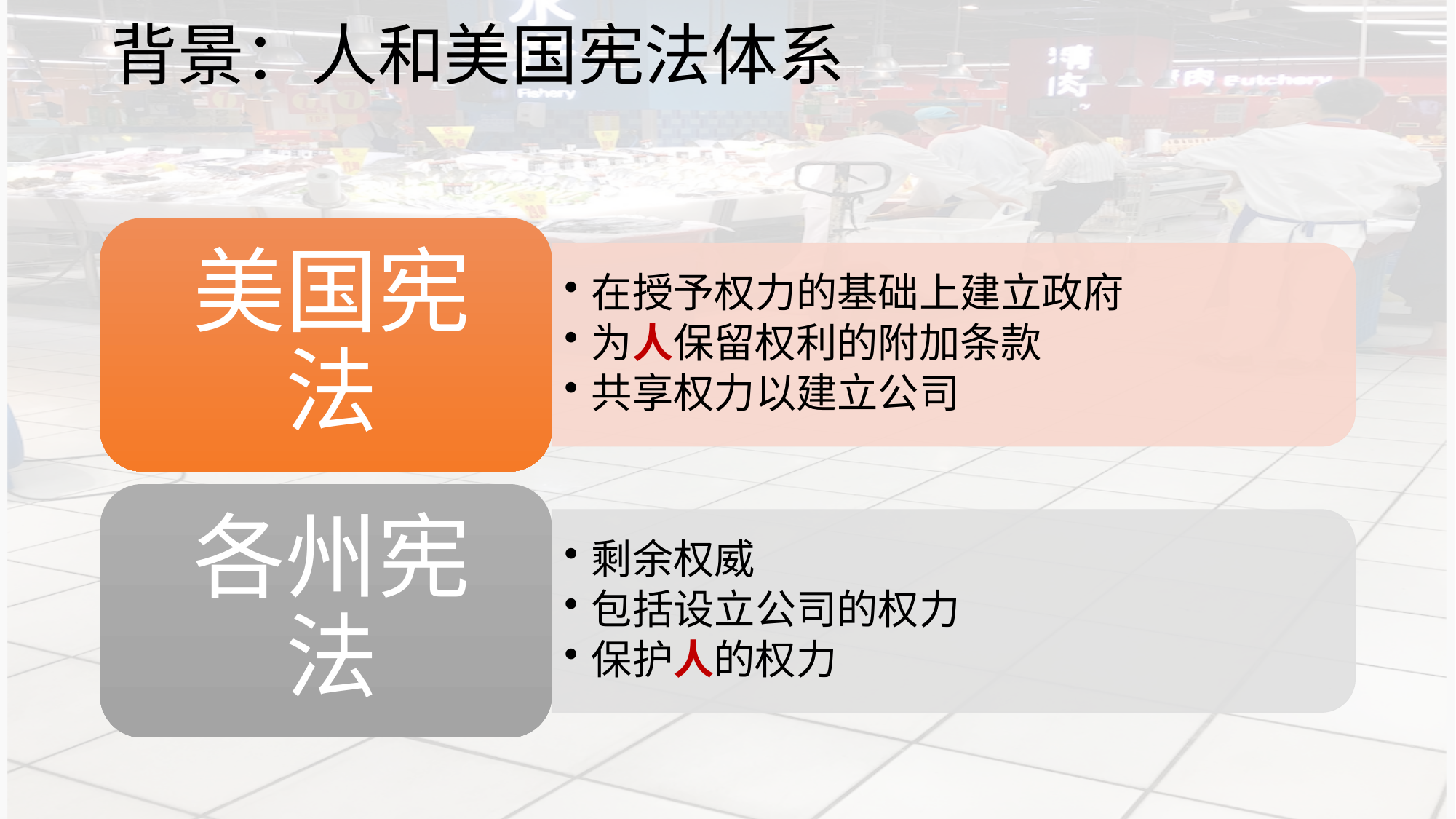

# 背景：人和美国宪法体系
在授予权力的基础上建立政府
为人保留权利的附加条款
共享权力以建立公司
美国宪法
剩余权威
包括设立公司的权力
保护人的权力
各州宪法